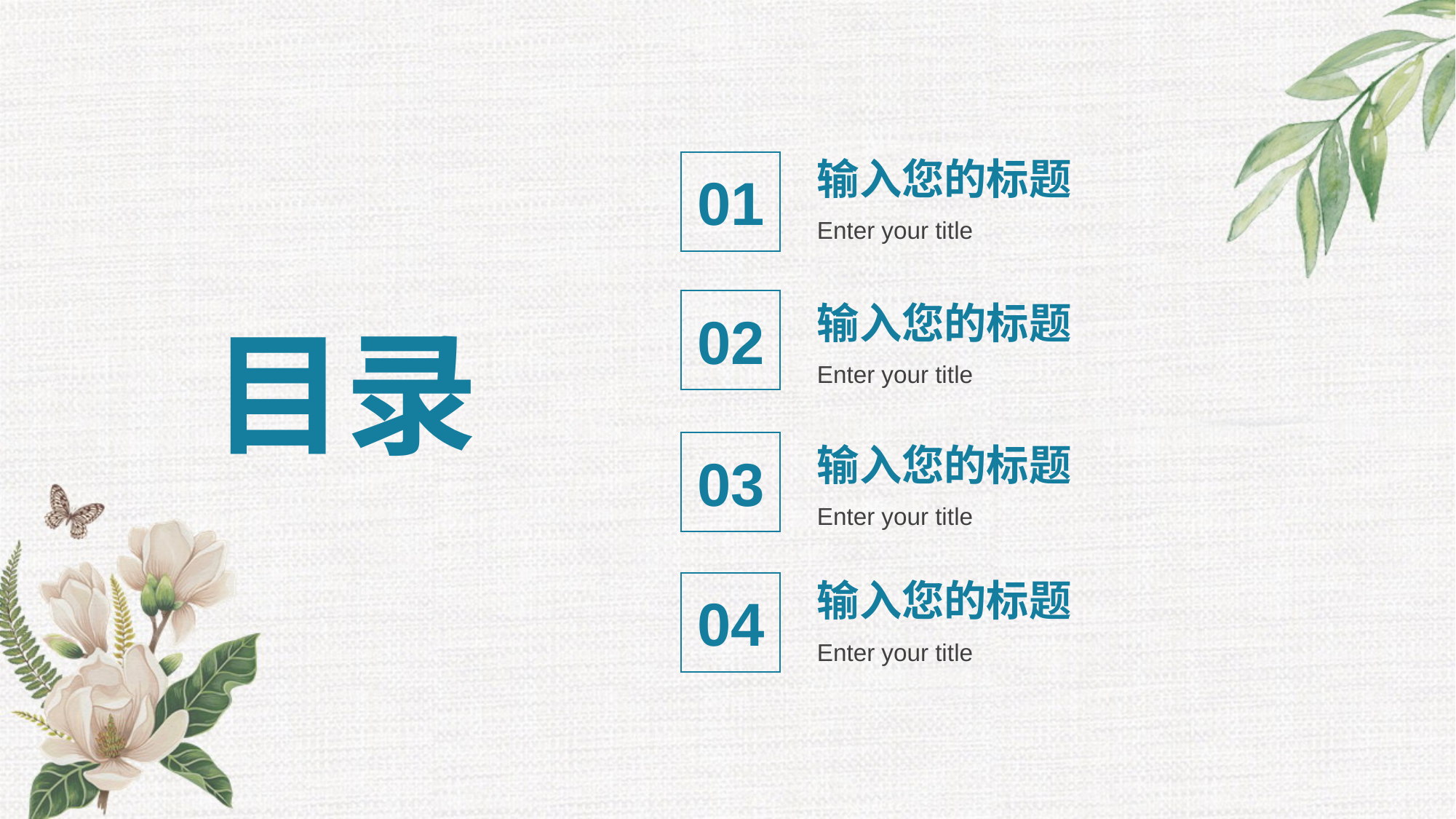

输入您的标题

01
Enter your title
输入您的标题

02
目录
Enter your title
输入您的标题

03
Enter your title
输入您的标题

04
Enter your title